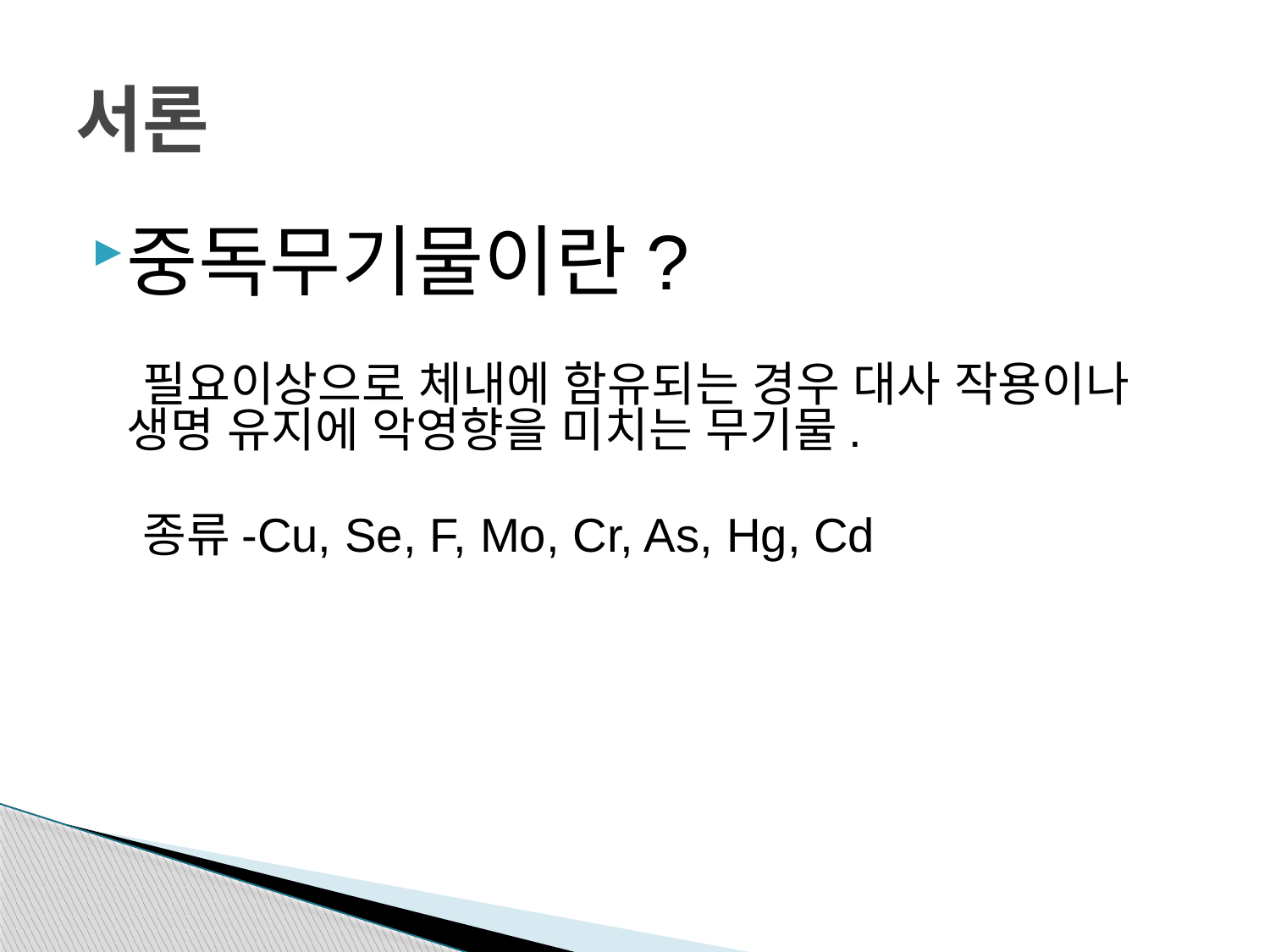

# 서론
중독무기물이란?

   필요이상으로 체내에 함유되는 경우 대사 작용이나 생명 유지에 악영향을 미치는 무기물.

   종류-Cu, Se, F, Mo, Cr, As, Hg, Cd